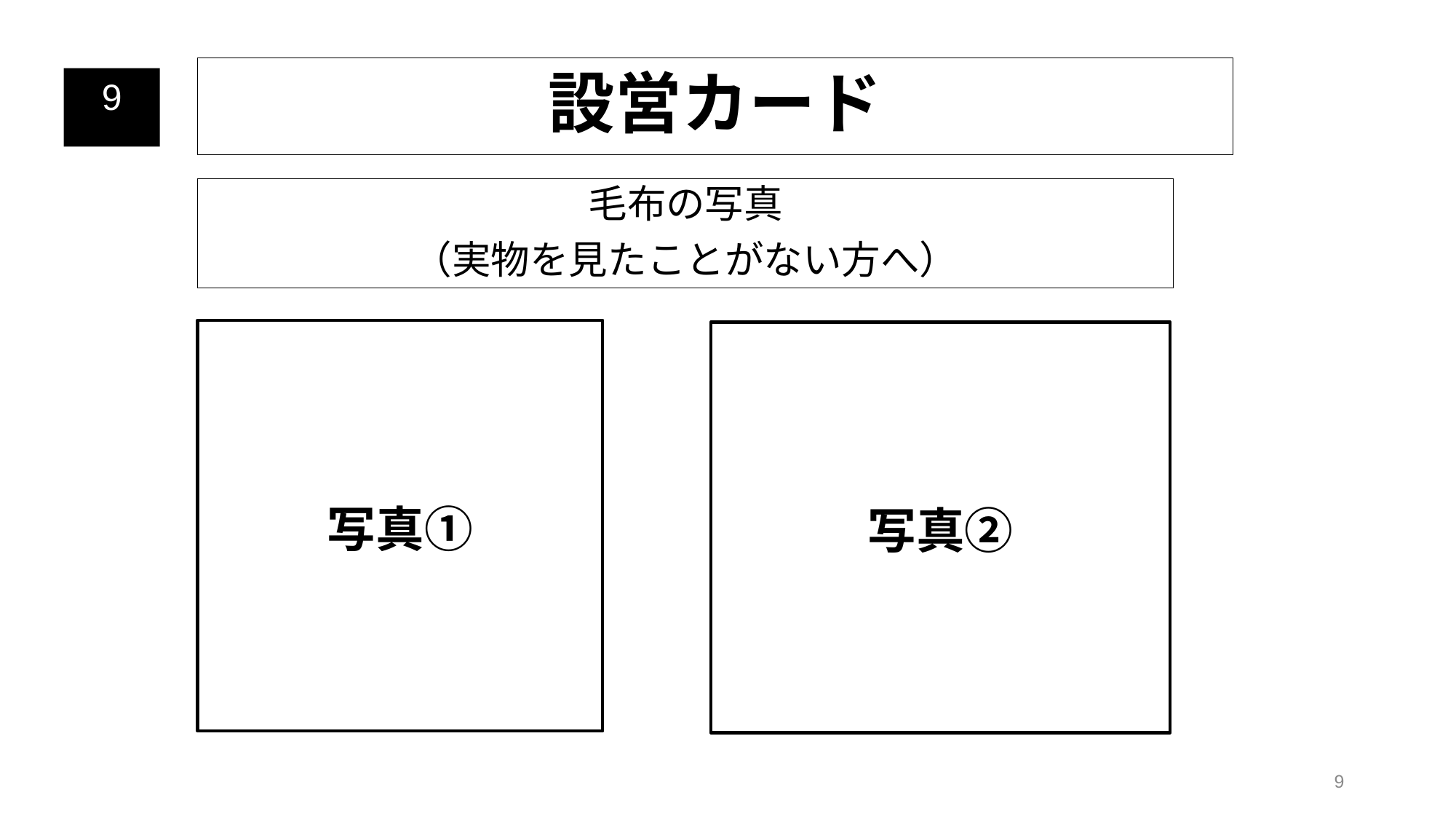

設営カード
9
毛布の写真
（実物を見たことがない方へ）

写真①

写真②

9